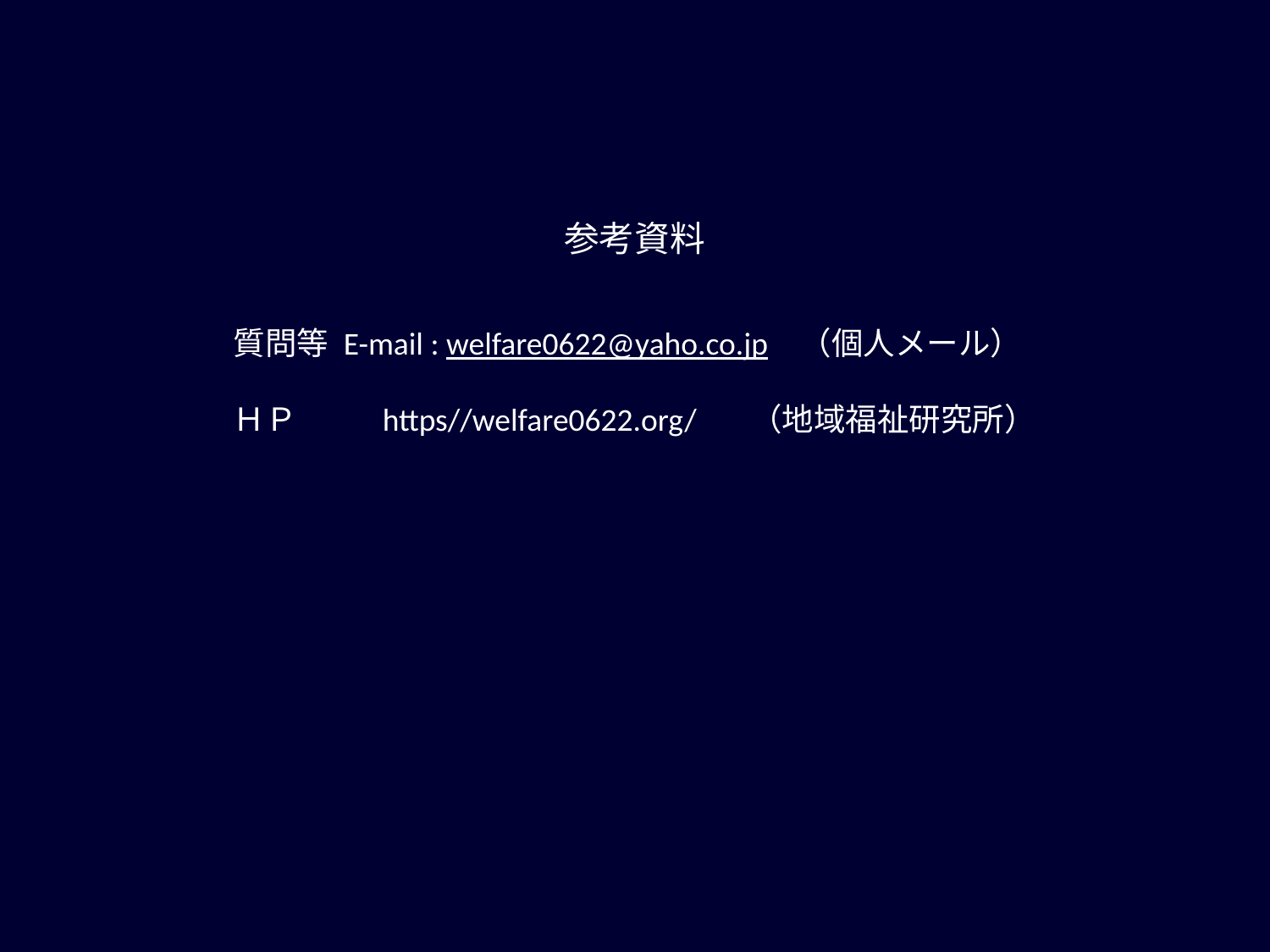

参考資料
質問等 E-mail : welfare0622@yaho.co.jp　（個人メール）

ＨＰ　　  https//welfare0622.org/  　（地域福祉研究所）